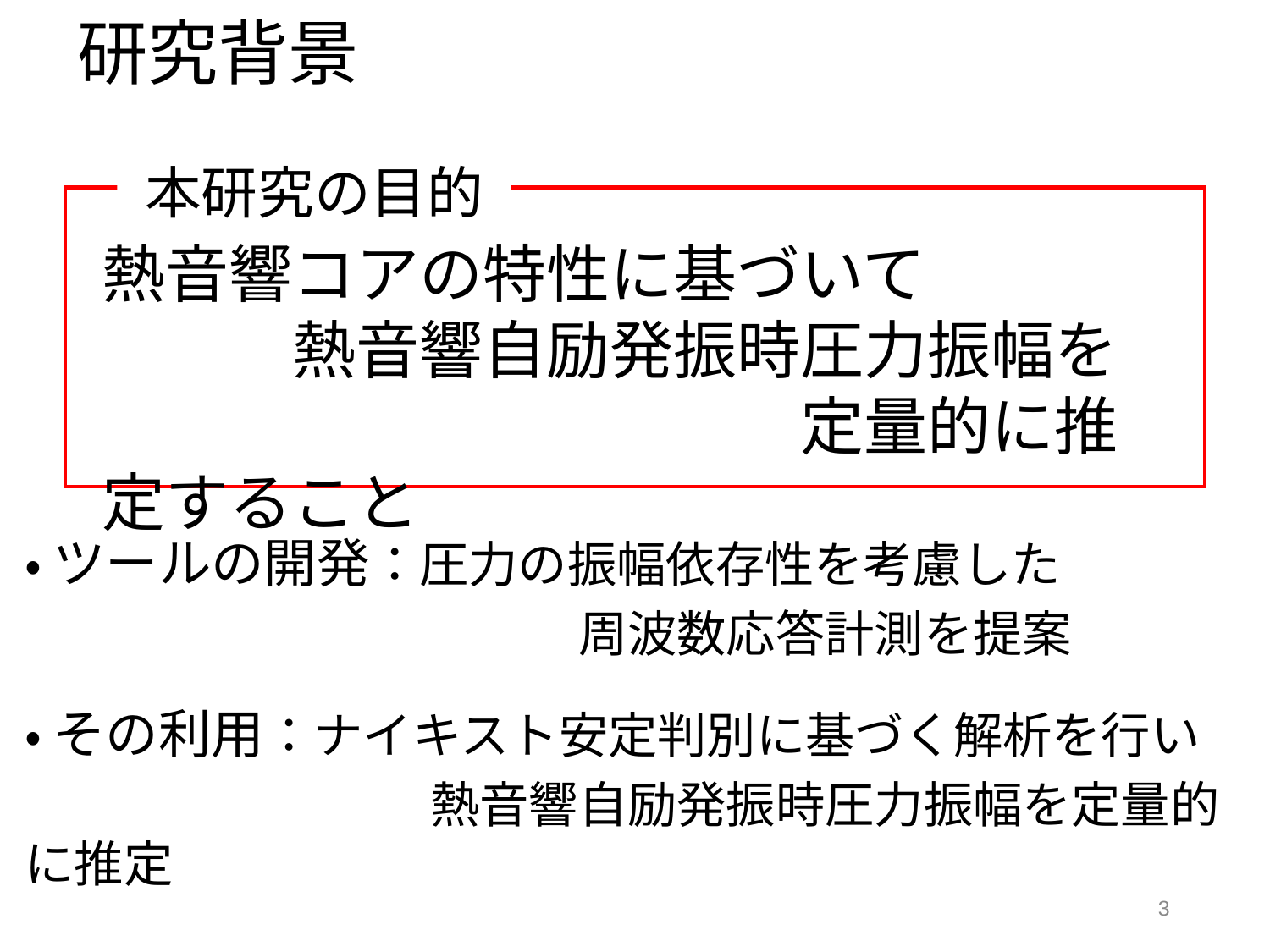

研究背景
本研究の目的

熱音響コアの特性に基づいて
　　　熱音響自励発振時圧力振幅を
　　　　　　　　　　　定量的に推定すること
・ ツールの開発：圧力の振幅依存性を考慮した
　　　　　　　　　　　 周波数応答計測を提案
・ その利用：ナイキスト安定判別に基づく解析を行い
　　　　　　　　 熱音響自励発振時圧力振幅を定量的に推定
3